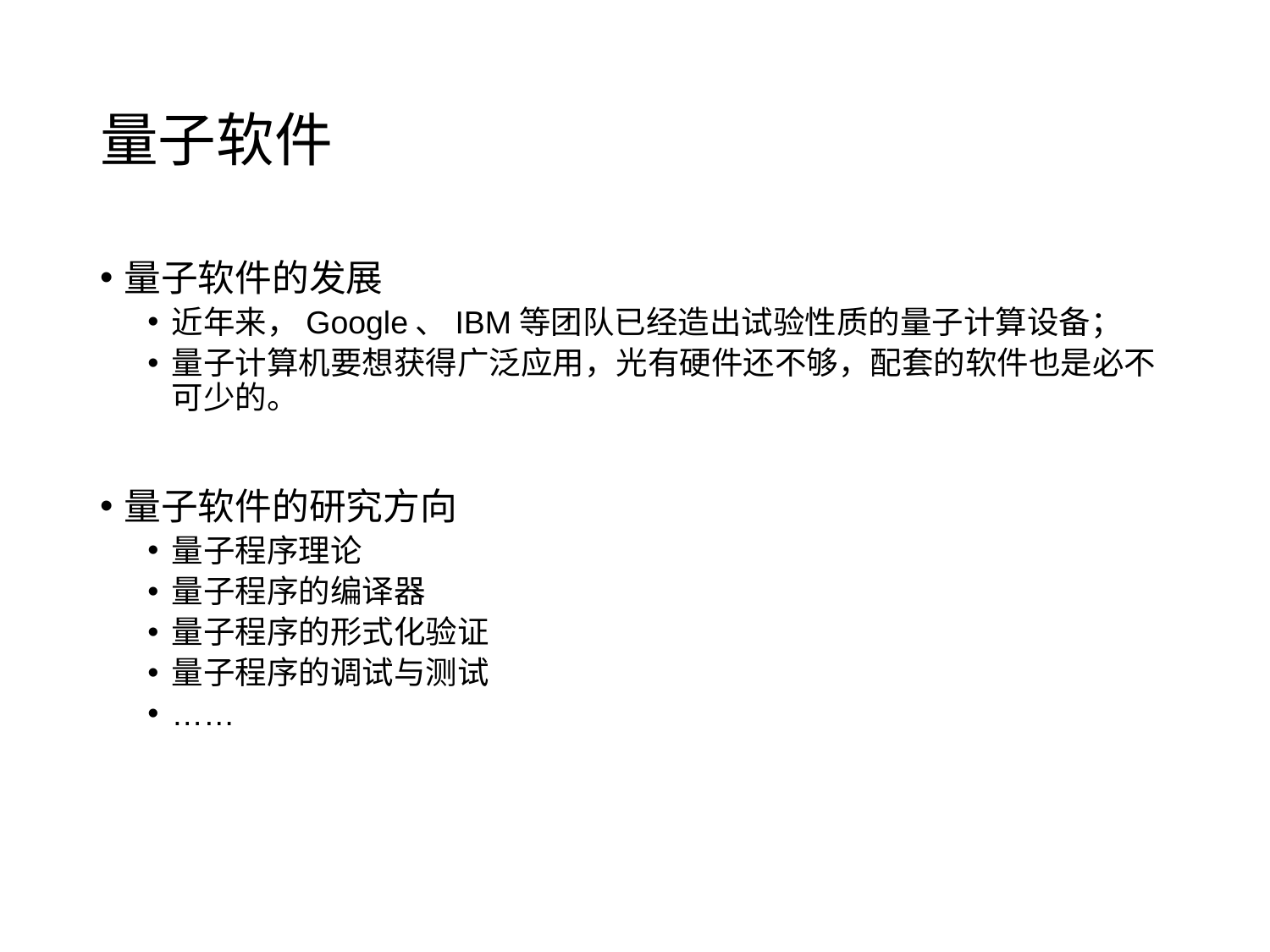

# 量子软件
量子软件的发展
近年来，Google、IBM等团队已经造出试验性质的量子计算设备；
量子计算机要想获得广泛应用，光有硬件还不够，配套的软件也是必不可少的。

量子软件的研究方向
量子程序理论
量子程序的编译器
量子程序的形式化验证
量子程序的调试与测试
……